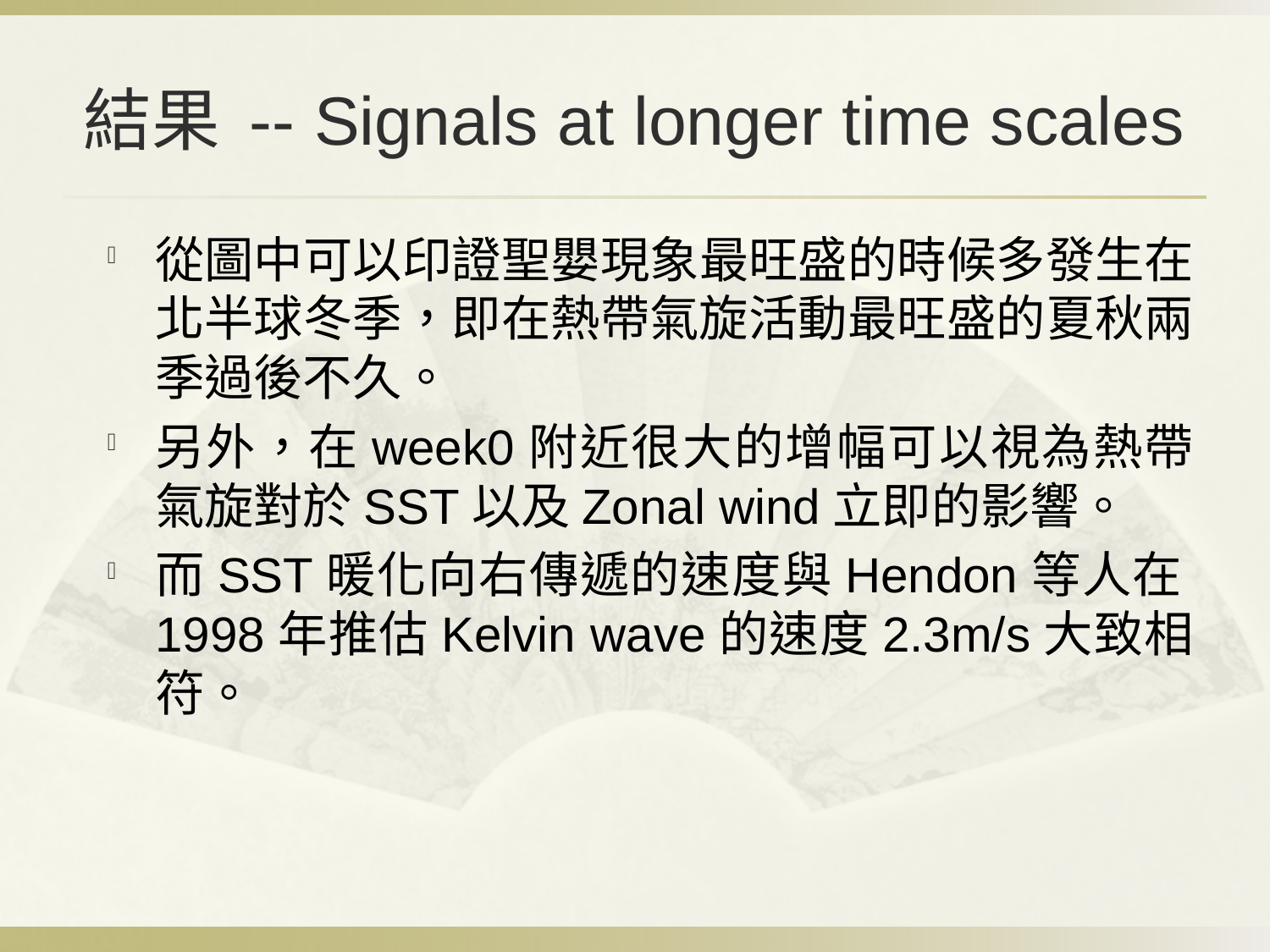

# 結果 -- Signals at longer time scales
從圖中可以印證聖嬰現象最旺盛的時候多發生在北半球冬季，即在熱帶氣旋活動最旺盛的夏秋兩季過後不久。
另外，在week0附近很大的增幅可以視為熱帶氣旋對於SST以及Zonal wind立即的影響。
而SST暖化向右傳遞的速度與Hendon等人在1998年推估Kelvin wave的速度2.3m/s大致相符。